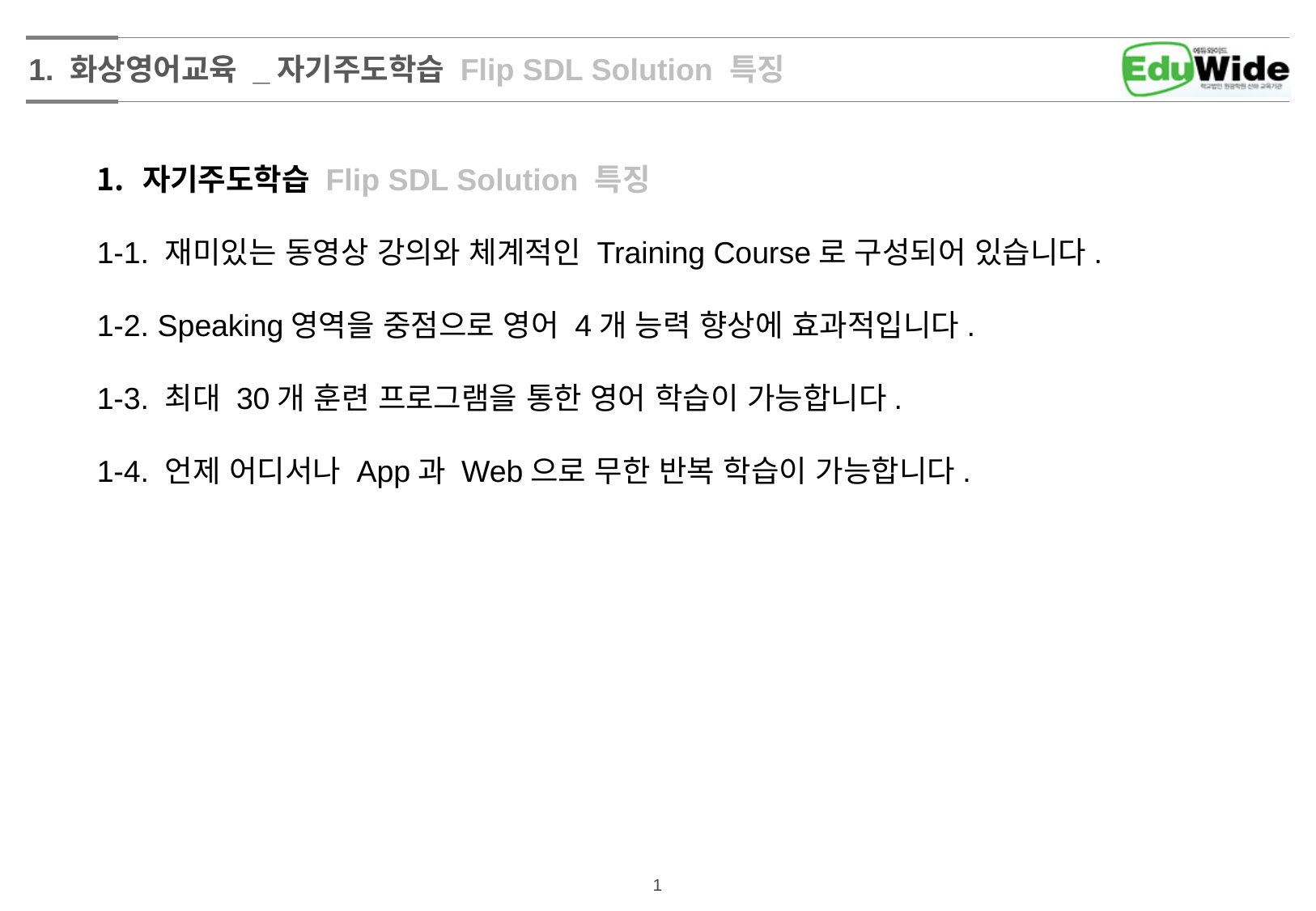

1. 화상영어교육 _자기주도학습 Flip SDL Solution 특징

자기주도학습 Flip SDL Solution 특징
1-1. 재미있는 동영상 강의와 체계적인 Training Course로 구성되어 있습니다.
1-2. Speaking영역을 중점으로 영어 4개 능력 향상에 효과적입니다.
1-3. 최대 30개 훈련 프로그램을 통한 영어 학습이 가능합니다.
1-4. 언제 어디서나 App과 Web으로 무한 반복 학습이 가능합니다.

1